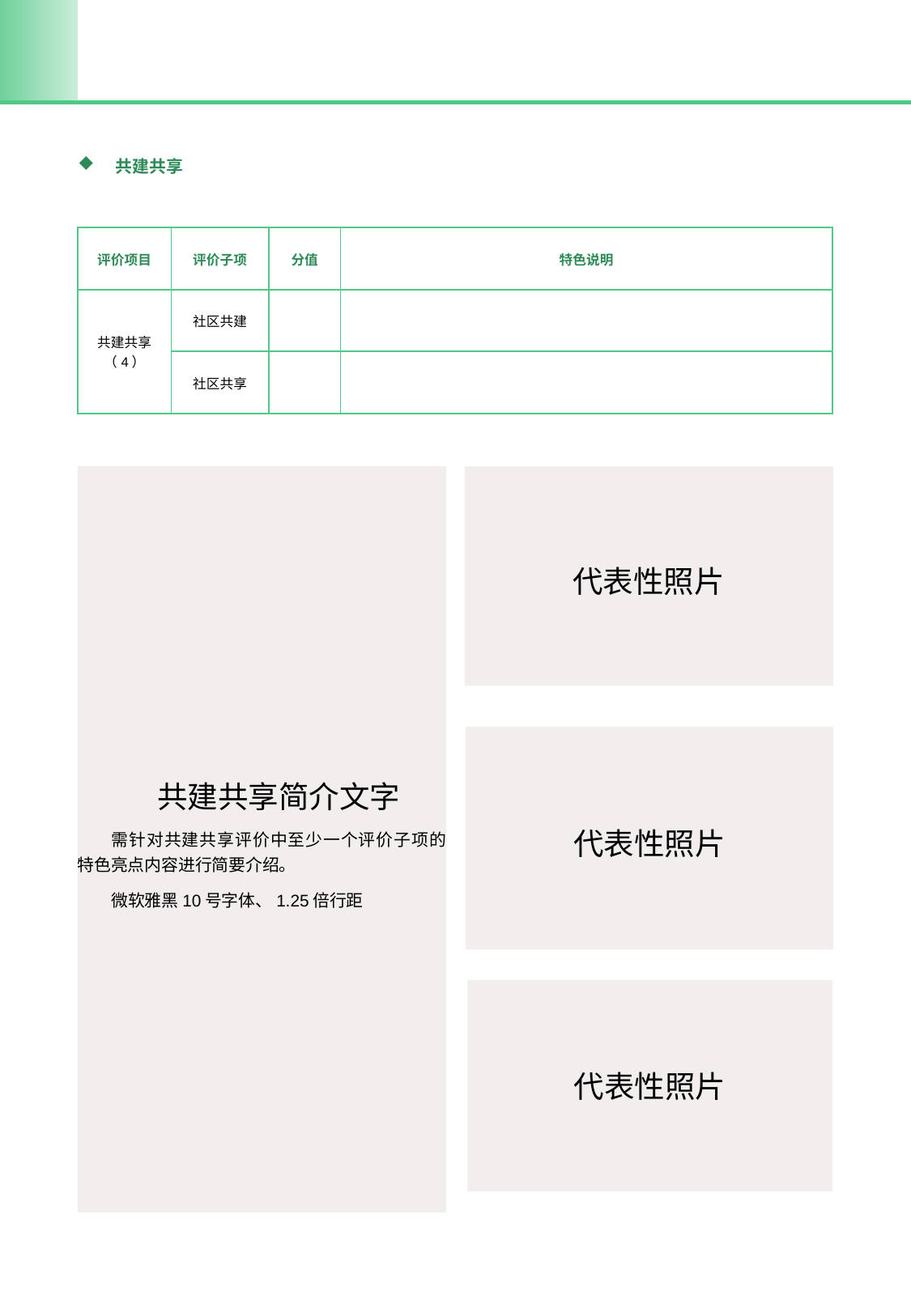

共建共享
| 评价项目 | 评价子项 | 分值 | 特色说明 |
| --- | --- | --- | --- |
| 共建共享 （4） | 社区共建 |  |  |
|  | 社区共享 |  |  |
共建共享简介文字
需针对共建共享评价中至少一个评价子项的特色亮点内容进行简要介绍。
微软雅黑10号字体、1.25倍行距
代表性照片
代表性照片
代表性照片